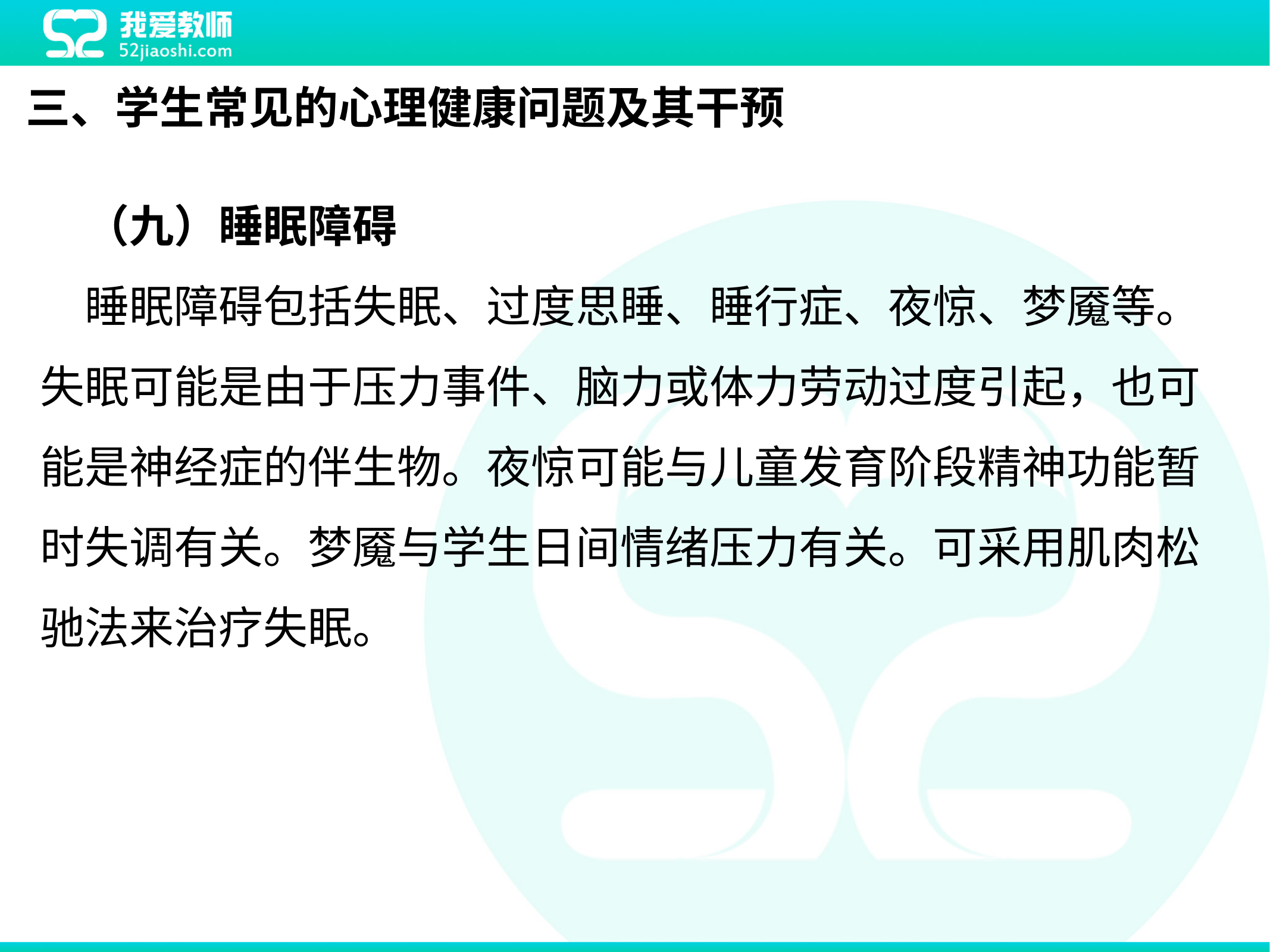

三、学生常见的心理健康问题及其干预
（九）睡眠障碍
睡眠障碍包括失眠、过度思睡、睡行症、夜惊、梦魇等。失眠可能是由于压力事件、脑力或体力劳动过度引起，也可能是神经症的伴生物。夜惊可能与儿童发育阶段精神功能暂时失调有关。梦魇与学生日间情绪压力有关。可采用肌肉松驰法来治疗失眠。